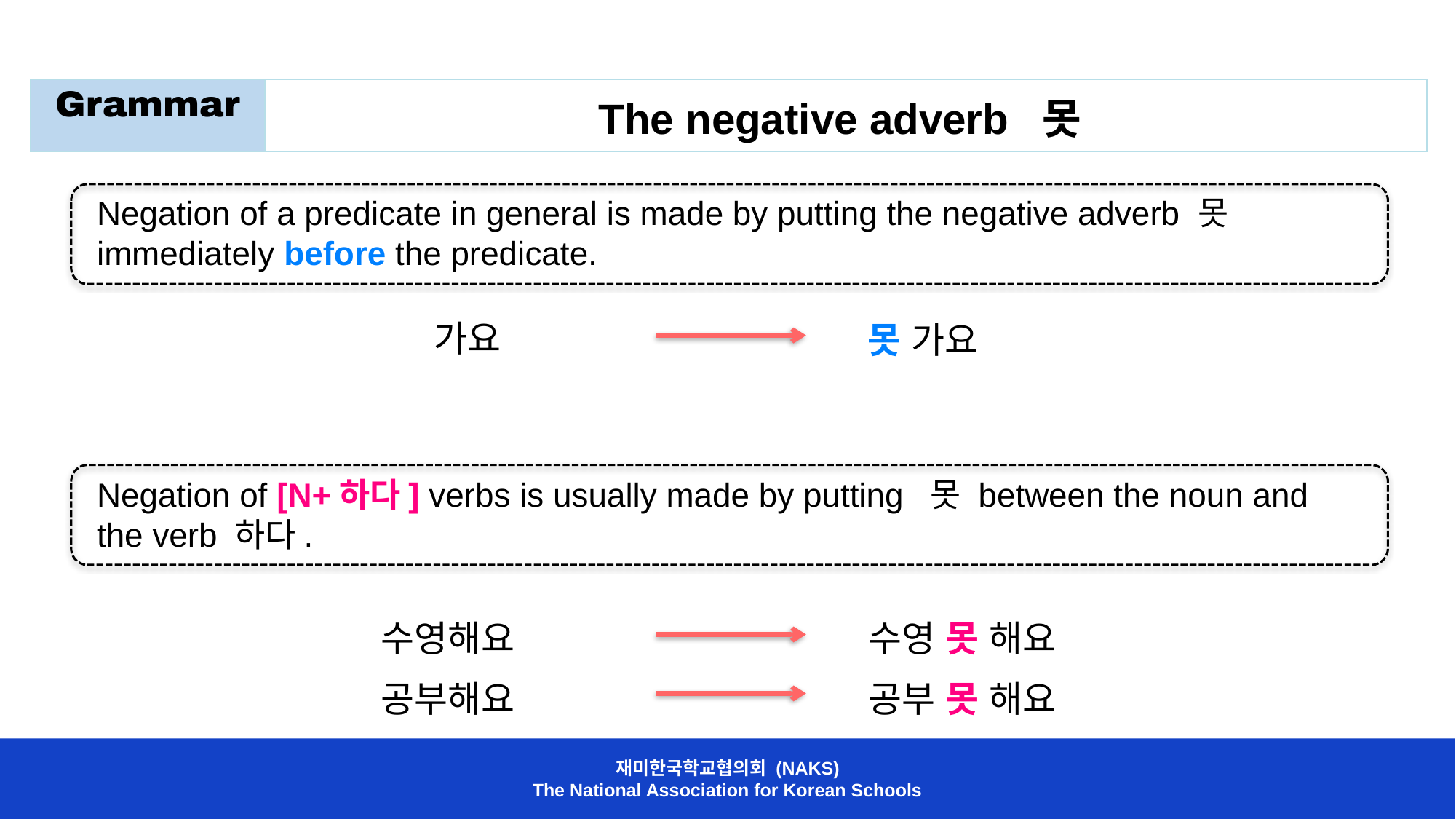

| Grammar | The negative adverb 못 |
| --- | --- |

Negation of a predicate in general is made by putting the negative adverb 못 immediately before the predicate.
가요
못 가요

Negation of [N+하다] verbs is usually made by putting  못 between the noun and the verb 하다.
수영해요
공부해요
수영해요
수영 못 해요
공부 못 해요
수영 못 해요
재미한국학교협의회 (NAKS)
The National Association for Korean Schools